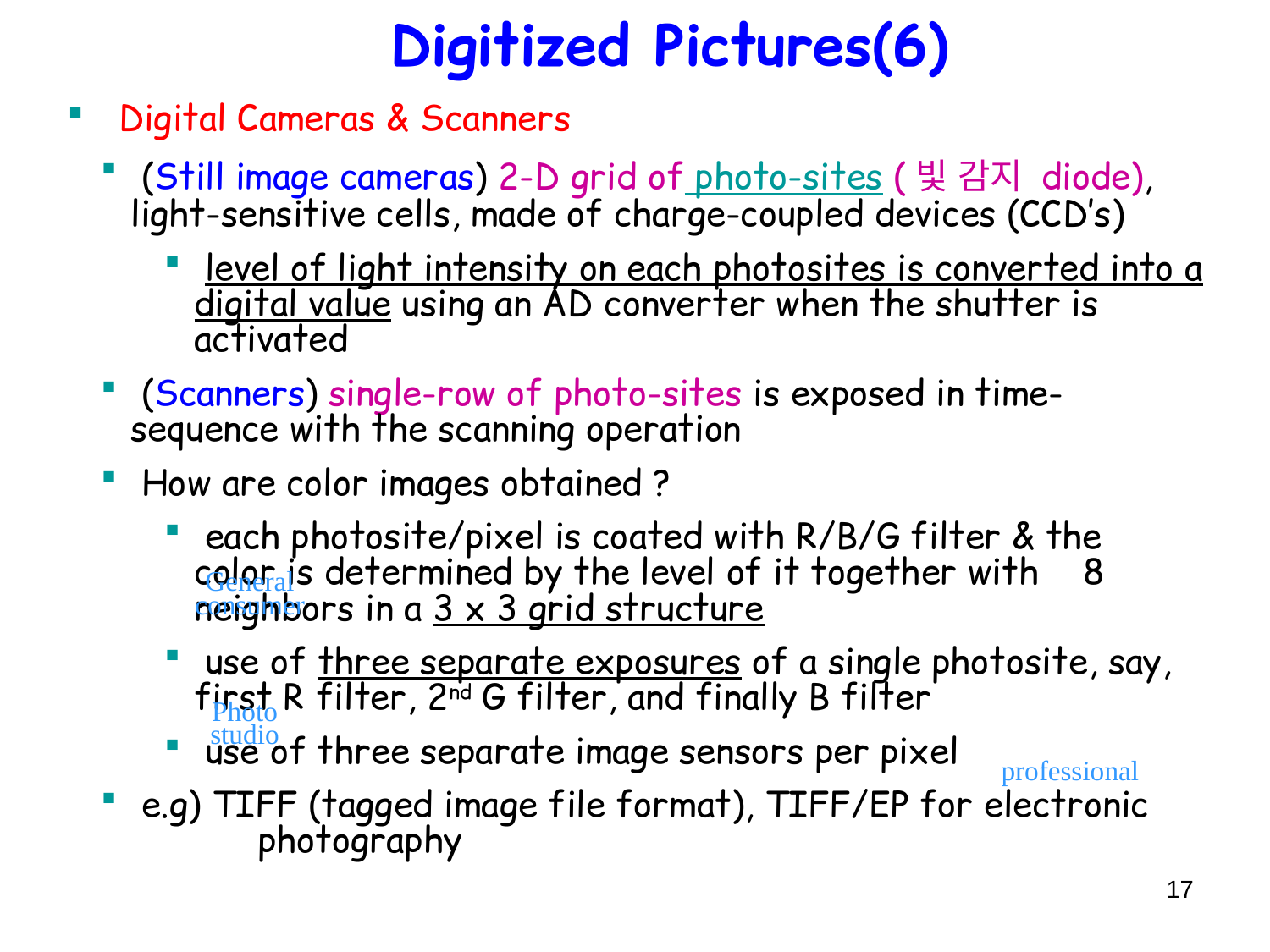

# Digitized Pictures(6)
  Digital Cameras & Scanners
 (Still image cameras) 2-D grid of photo-sites (빛 감지 diode), light-sensitive cells, made of charge-coupled devices (CCD’s)
 level of light intensity on each photosites is converted into a digital value using an AD converter when the shutter is activated
 (Scanners) single-row of photo-sites is exposed in time-	sequence with the scanning operation
 How are color images obtained ?
 each photosite/pixel is coated with R/B/G filter & the	color is determined by the level of it together with 	8 neighbors in a 3 x 3 grid structure
 use of three separate exposures of a single photosite, say, 	first R filter, 2nd G filter, and finally B filter
 use of three separate image sensors per pixel
 e.g) TIFF (tagged image file format), TIFF/EP for electronic 	photography
General consumer
Photo studio
professional
17